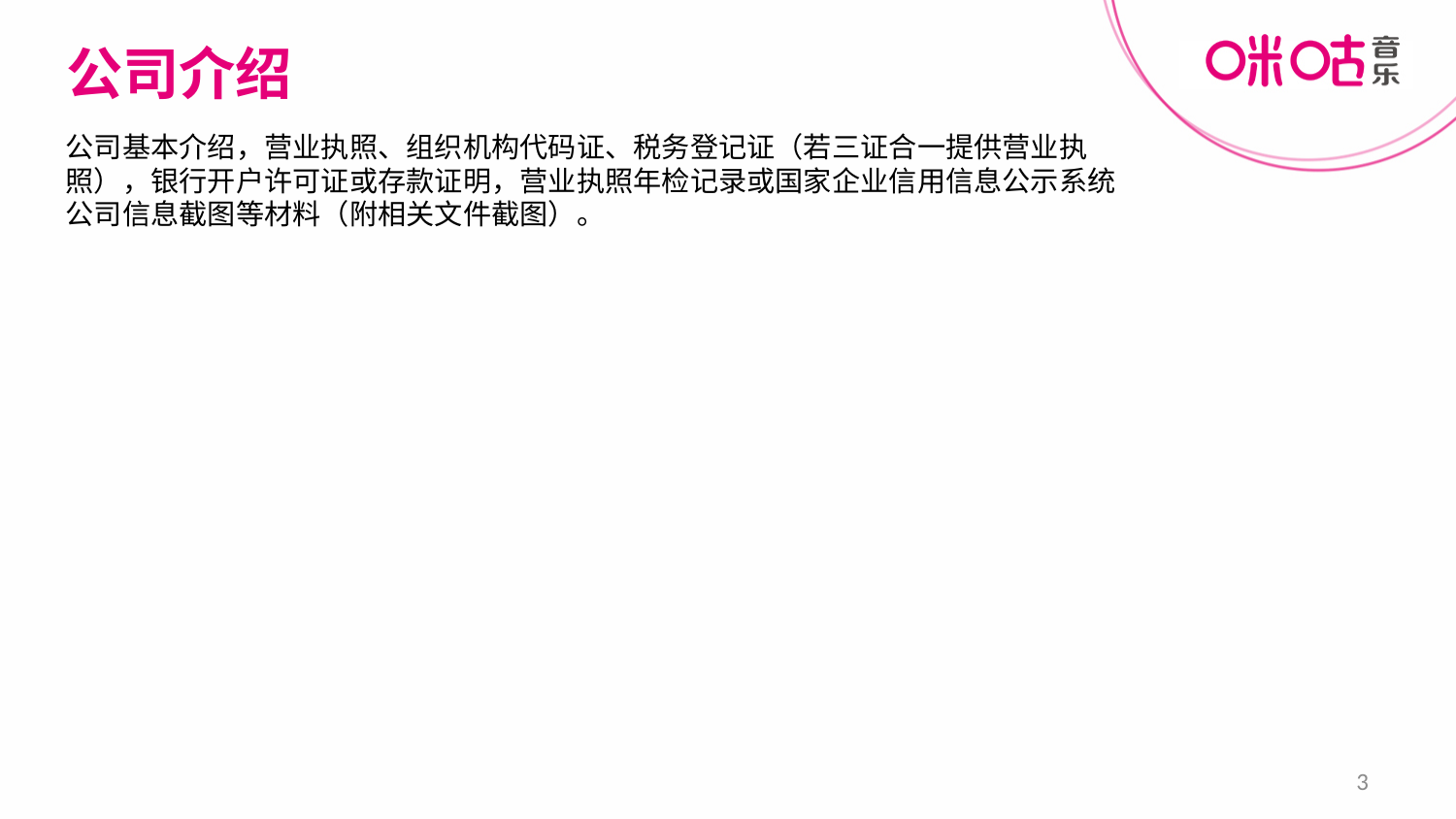

公司介绍
公司基本介绍，营业执照、组织机构代码证、税务登记证（若三证合一提供营业执照），银行开户许可证或存款证明，营业执照年检记录或国家企业信用信息公示系统公司信息截图等材料（附相关文件截图）。
3